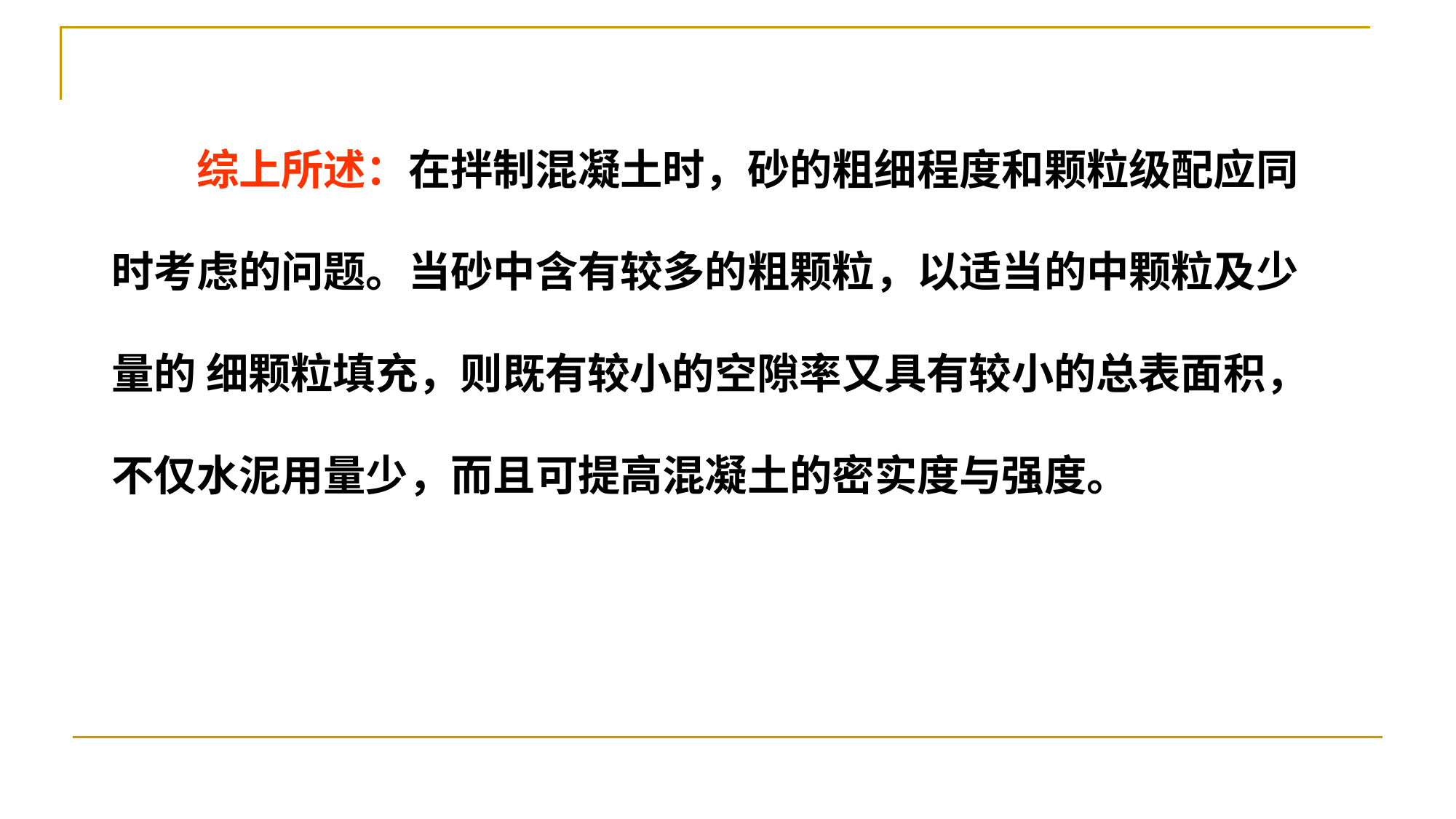

综上所述：在拌制混凝土时，砂的粗细程度和颗粒级配应同时考虑的问题。当砂中含有较多的粗颗粒，以适当的中颗粒及少量的 细颗粒填充，则既有较小的空隙率又具有较小的总表面积，不仅水泥用量少，而且可提高混凝土的密实度与强度。